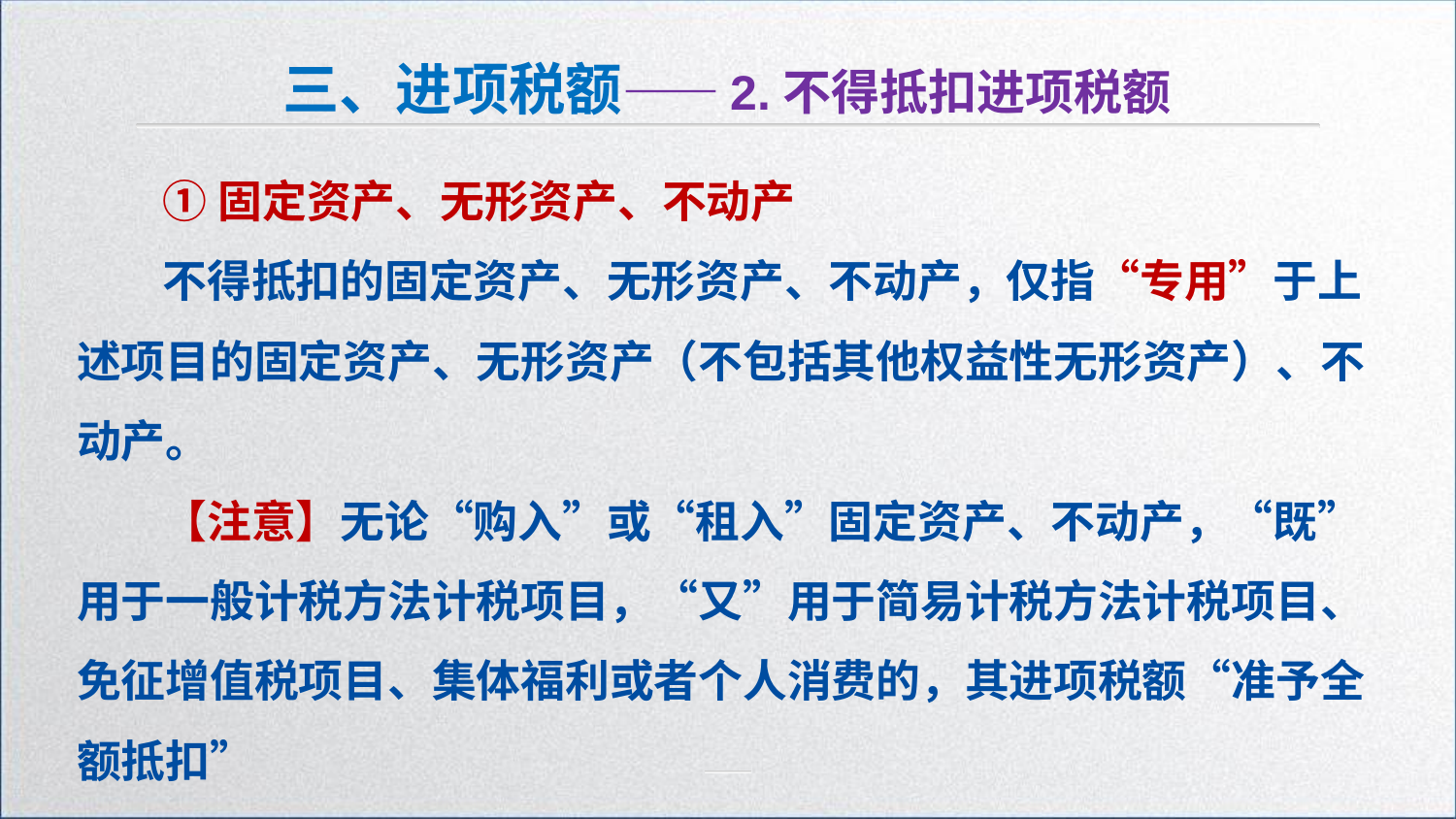

三、进项税额——2.不得抵扣进项税额
①固定资产、无形资产、不动产
不得抵扣的固定资产、无形资产、不动产，仅指“专用”于上述项目的固定资产、无形资产（不包括其他权益性无形资产）、不动产。
【注意】无论“购入”或“租入”固定资产、不动产，“既”用于一般计税方法计税项目，“又”用于简易计税方法计税项目、免征增值税项目、集体福利或者个人消费的，其进项税额“准予全额抵扣”